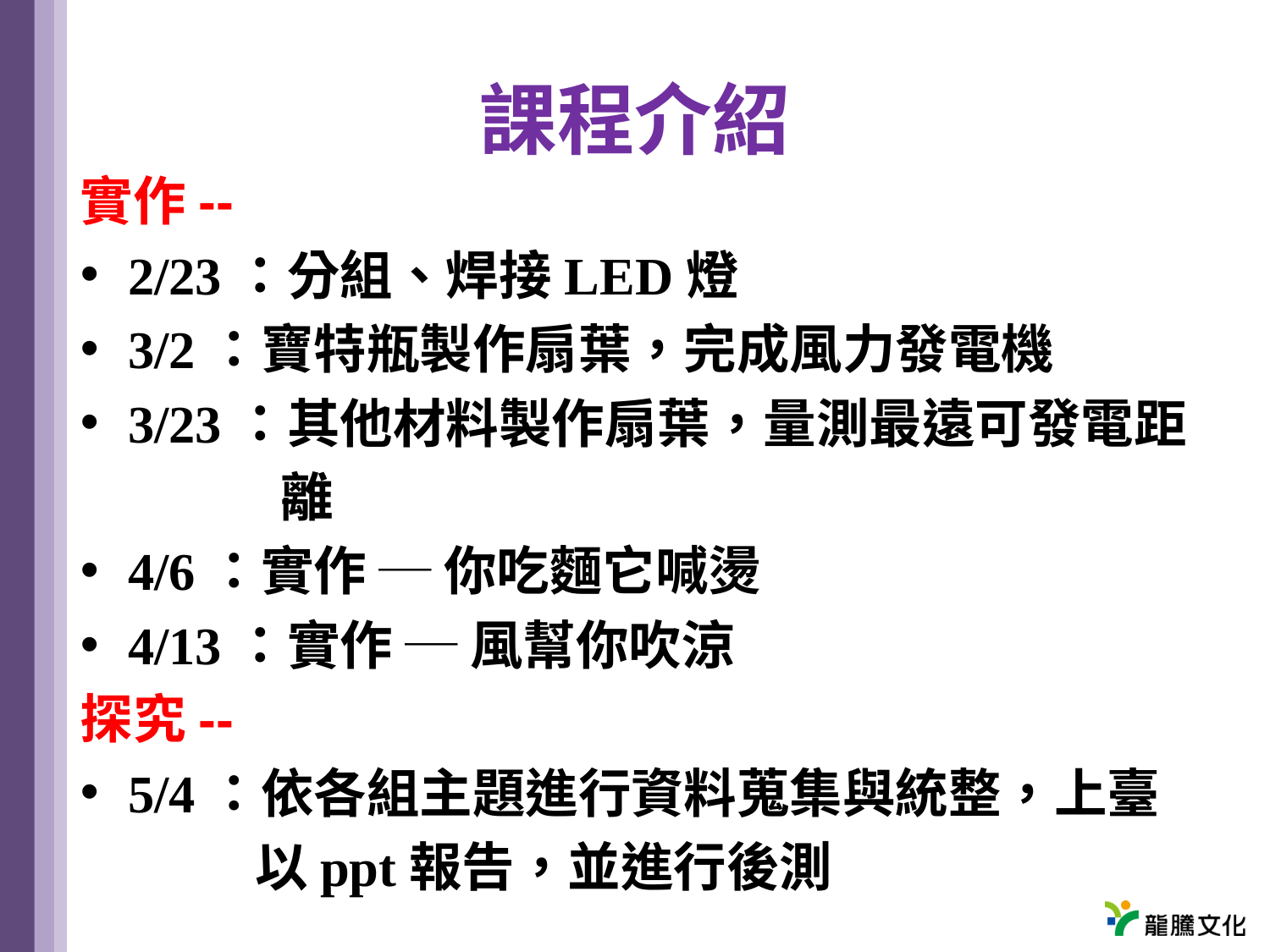

# 課程介紹
實作--
2/23：分組、焊接LED燈
3/2：寶特瓶製作扇葉，完成風力發電機
3/23：其他材料製作扇葉，量測最遠可發電距
離
4/6：實作 ─ 你吃麵它喊燙
4/13：實作 ─ 風幫你吹涼
探究--
5/4：依各組主題進行資料蒐集與統整，上臺
以ppt報告，並進行後測